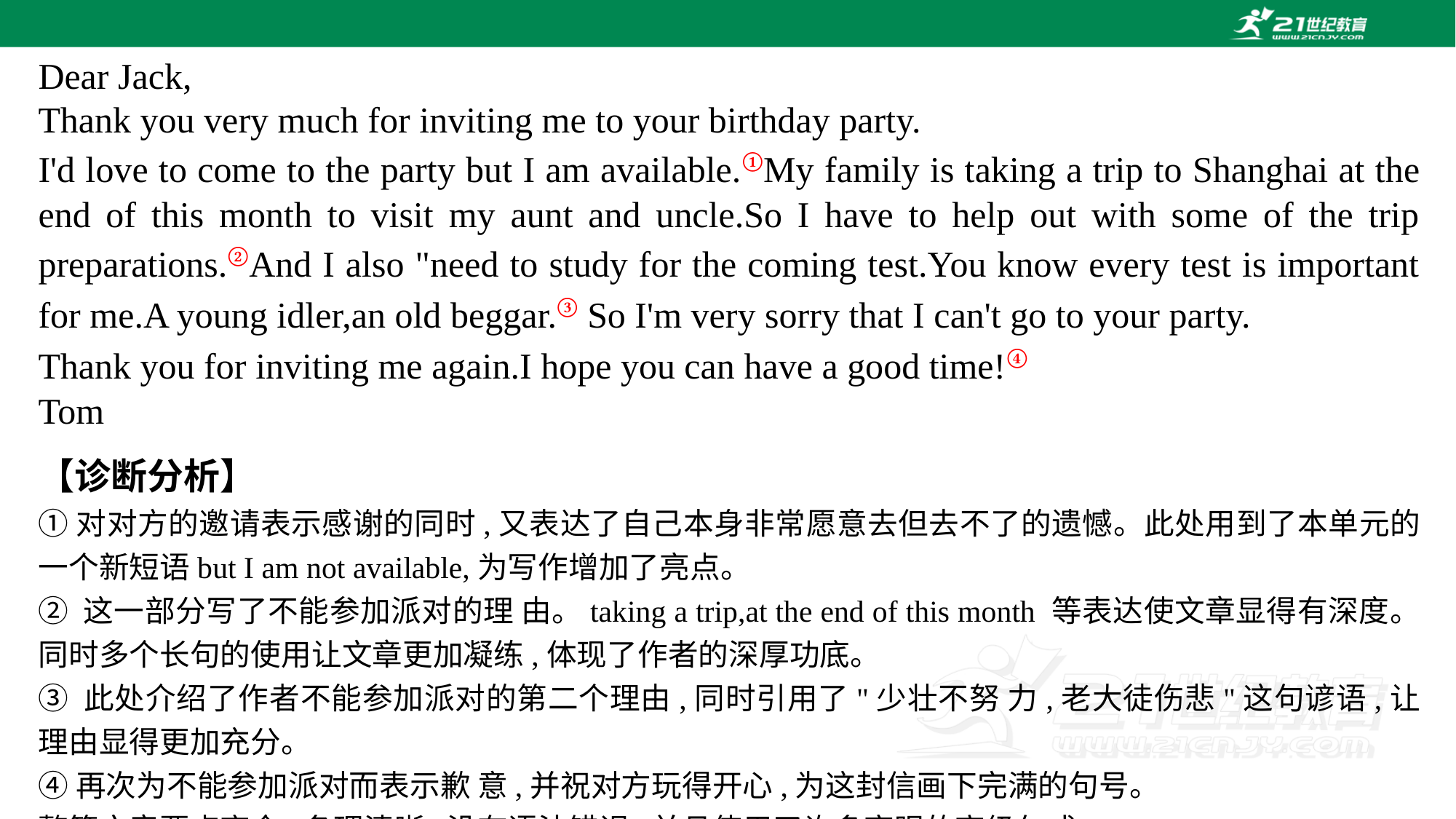

Dear Jack,
Thank you very much for inviting me to your birthday party.
I'd love to come to the party but I am available.①My family is taking a trip to Shanghai at the end of this month to visit my aunt and uncle.So I have to help out with some of the trip preparations.②And I also "need to study for the coming test.You know every test is important for me.A young idler,an old beggar.③ So I'm very sorry that I can't go to your party.
Thank you for inviting me again.I hope you can have a good time!④
Tom
【诊断分析】
①对对方的邀请表示感谢的同时,又表达了自己本身非常愿意去但去不了的遗憾。此处用到了本单元的一个新短语but I am not available,为写作增加了亮点。
② 这一部分写了不能参加派对的理 由。taking a trip,at the end of this month 等表达使文章显得有深度。同时多个长句的使用让文章更加凝练,体现了作者的深厚功底。
③ 此处介绍了作者不能参加派对的第二个理由,同时引用了"少壮不努 力,老大徒伤悲"这句谚语,让理由显得更加充分。
④再次为不能参加派对而表示歉 意,并祝对方玩得开心,为这封信画下完满的句号。
整篇文章要点齐全,条理清晰,没有语法错误,并且使用了许多亮眼的高级句式。